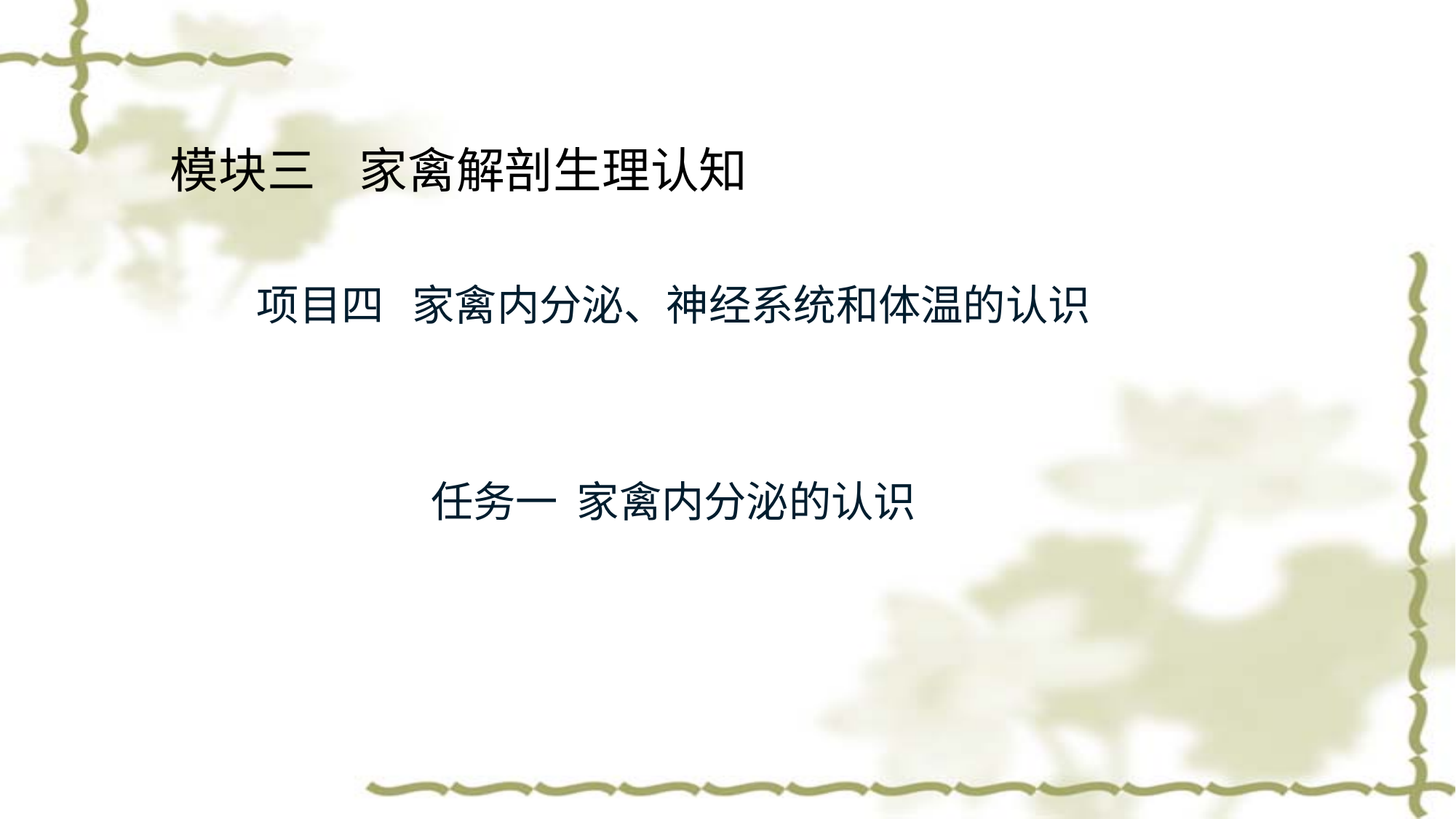

模块三    家禽解剖生理认知
项目四   家禽内分泌、神经系统和体温的认识

任务一  家禽内分泌的认识